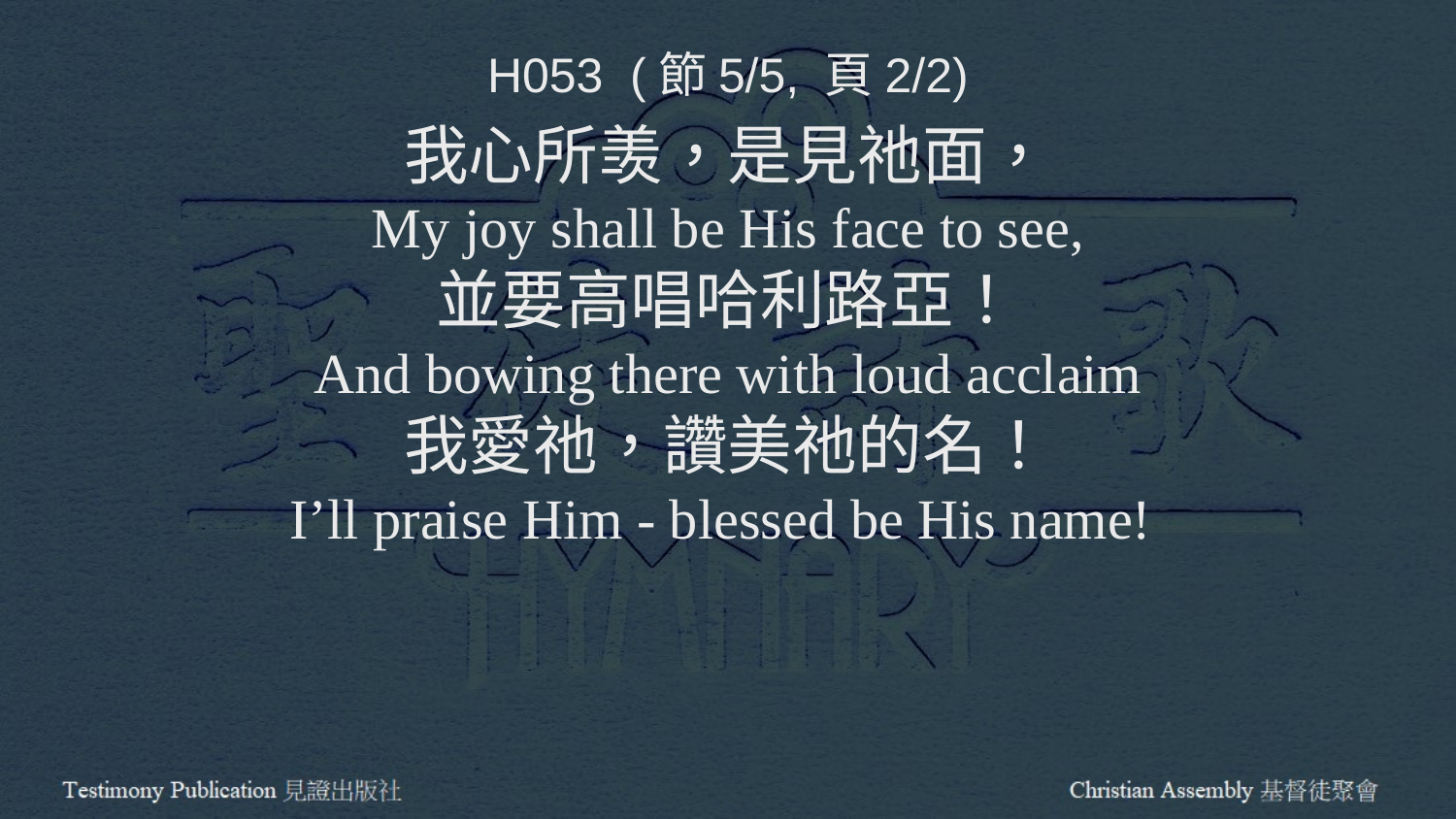

H053  (節5/5, 頁2/2)
我心所羡，是見祂面，
My joy shall be His face to see,
並要高唱哈利路亞！
And bowing there with loud acclaim
我愛祂，讚美祂的名！
I’ll praise Him - blessed be His name!